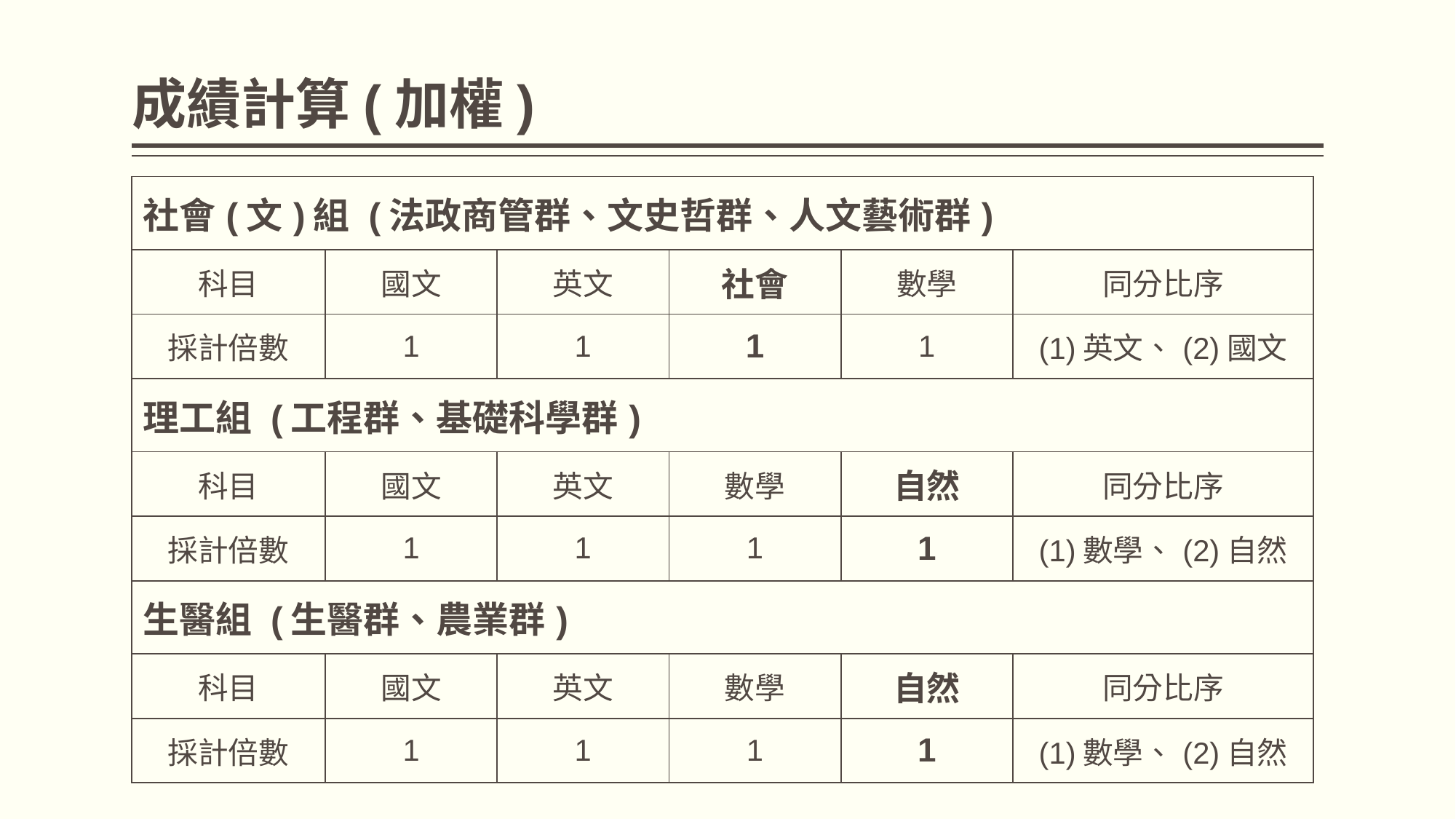

# 成績計算(加權)
| 社會(文)組 (法政商管群、文史哲群、人文藝術群) |  |  |  |  |  |
| --- | --- | --- | --- | --- | --- |
| 科目 | 國文 | 英文 | 社會 | 數學 | 同分比序 |
| 採計倍數 | 1 | 1 | 1 | 1 | (1)英文、(2)國文 |
| 理工組 (工程群、基礎科學群) |  |  |  |  |  |
| 科目 | 國文 | 英文 | 數學 | 自然 | 同分比序 |
| 採計倍數 | 1 | 1 | 1 | 1 | (1)數學、(2)自然 |
| 生醫組 (生醫群、農業群) |  |  |  |  |  |
| 科目 | 國文 | 英文 | 數學 | 自然 | 同分比序 |
| 採計倍數 | 1 | 1 | 1 | 1 | (1)數學、(2)自然 |